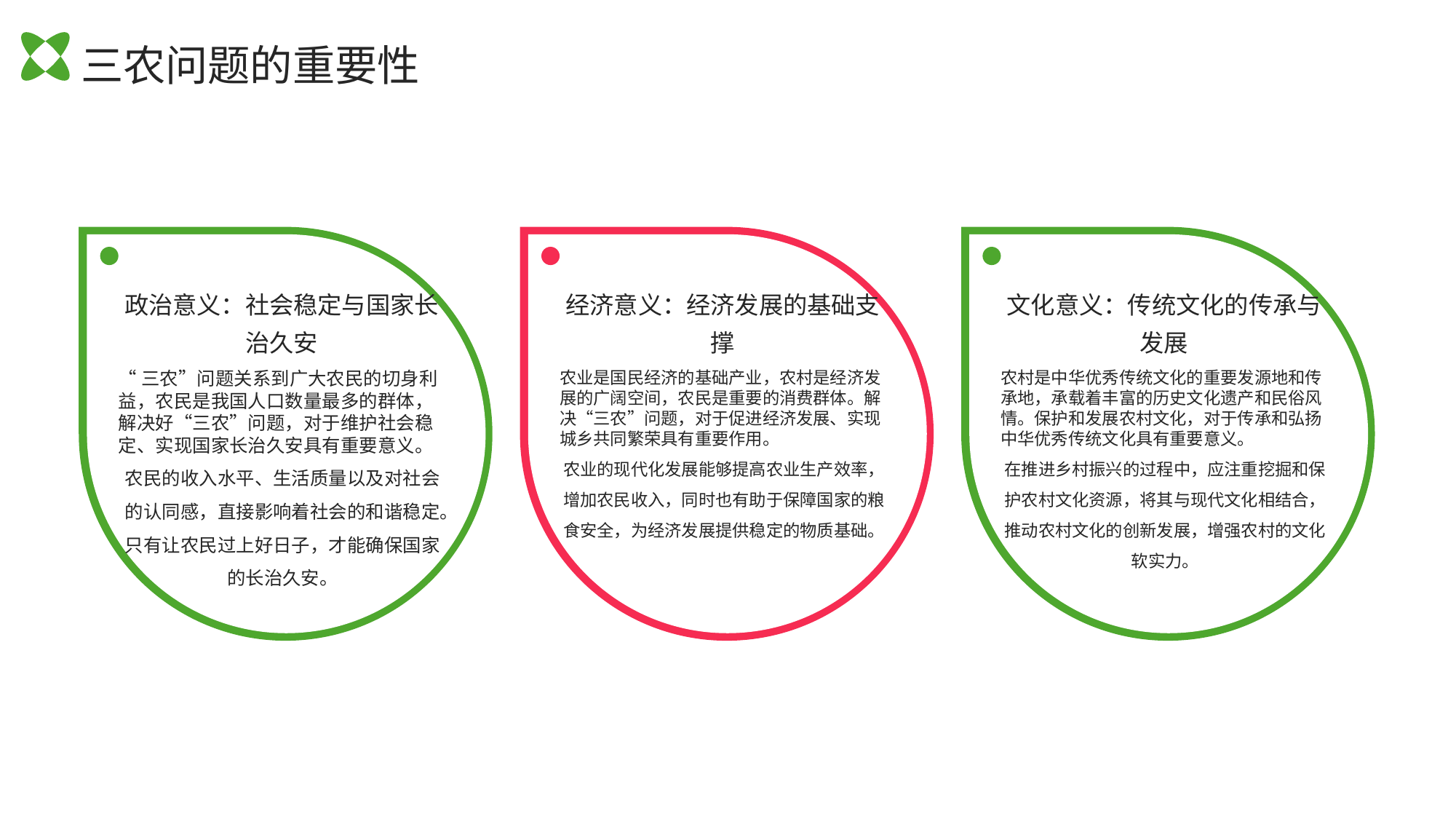

三农问题的重要性

政治意义：社会稳定与国家长治久安
经济意义：经济发展的基础支撑
文化意义：传统文化的传承与发展
“三农”问题关系到广大农民的切身利益，农民是我国人口数量最多的群体，解决好“三农”问题，对于维护社会稳定、实现国家长治久安具有重要意义。
农民的收入水平、生活质量以及对社会的认同感，直接影响着社会的和谐稳定。只有让农民过上好日子，才能确保国家的长治久安。
农业是国民经济的基础产业，农村是经济发展的广阔空间，农民是重要的消费群体。解决“三农”问题，对于促进经济发展、实现城乡共同繁荣具有重要作用。
农业的现代化发展能够提高农业生产效率，增加农民收入，同时也有助于保障国家的粮食安全，为经济发展提供稳定的物质基础。
农村是中华优秀传统文化的重要发源地和传承地，承载着丰富的历史文化遗产和民俗风情。保护和发展农村文化，对于传承和弘扬中华优秀传统文化具有重要意义。
在推进乡村振兴的过程中，应注重挖掘和保护农村文化资源，将其与现代文化相结合，推动农村文化的创新发展，增强农村的文化软实力。